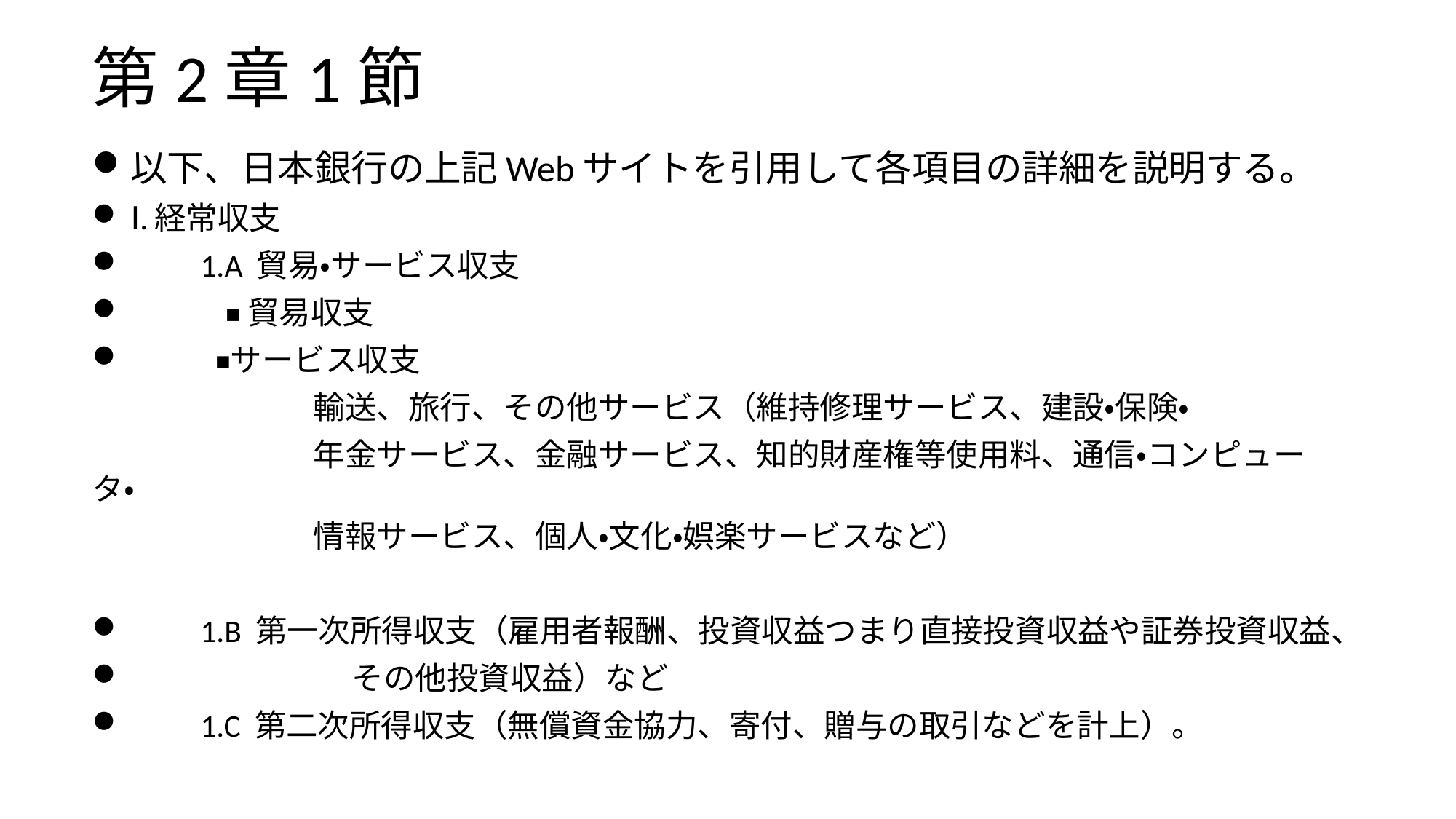

# 第2章1節
以下、日本銀行の上記Webサイトを引用して各項目の詳細を説明する。
Ⅰ.経常収支
　　1.A 貿易・サービス収支
	◾貿易収支
　　   ◾サービス収支
　　　　　　　輸送、旅行、その他サービス（維持修理サービス、建設・保険・
　　　　　　　年金サービス、金融サービス、知的財産権等使用料、通信・コンピュータ・
　　　　　　　情報サービス、個人・文化・娯楽サービスなど）

　　1.B 第一次所得収支（雇用者報酬、投資収益つまり直接投資収益や証券投資収益、
　　　　　　　その他投資収益）など
　　1.C 第二次所得収支（無償資金協力、寄付、贈与の取引などを計上）。